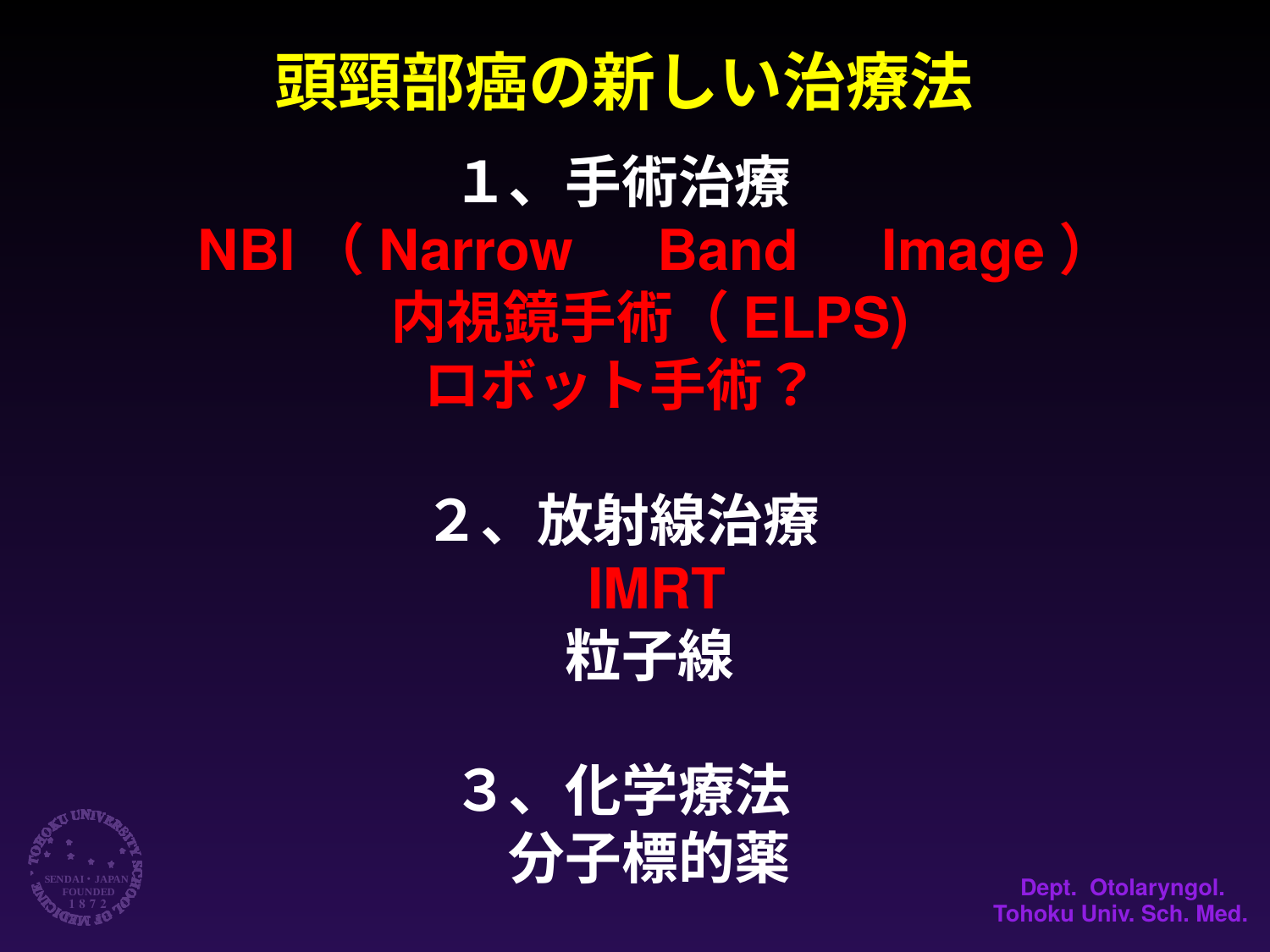

頭頸部癌の新しい治療法
１、手術治療
　NBI（Narrow　Band　Image）
　内視鏡手術（ELPS)
　ロボット手術？

２、放射線治療
　IMRT
　粒子線

３、化学療法
　分子標的薬